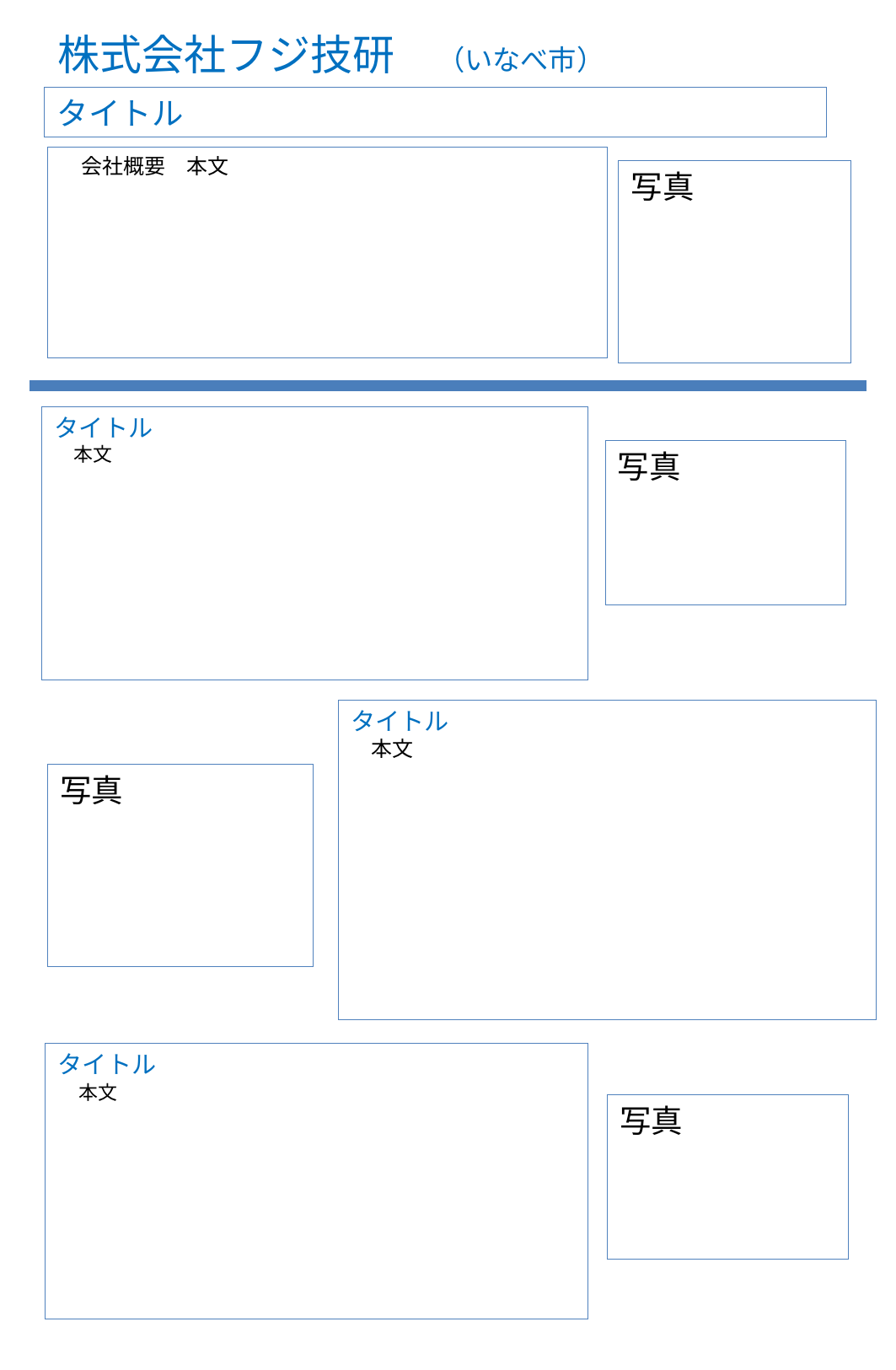

# 株式会社フジ技研　（いなべ市）
タイトル
　会社概要　本文

写真

タイトル
　本文

写真

タイトル
　本文

写真

タイトル
　本文

写真